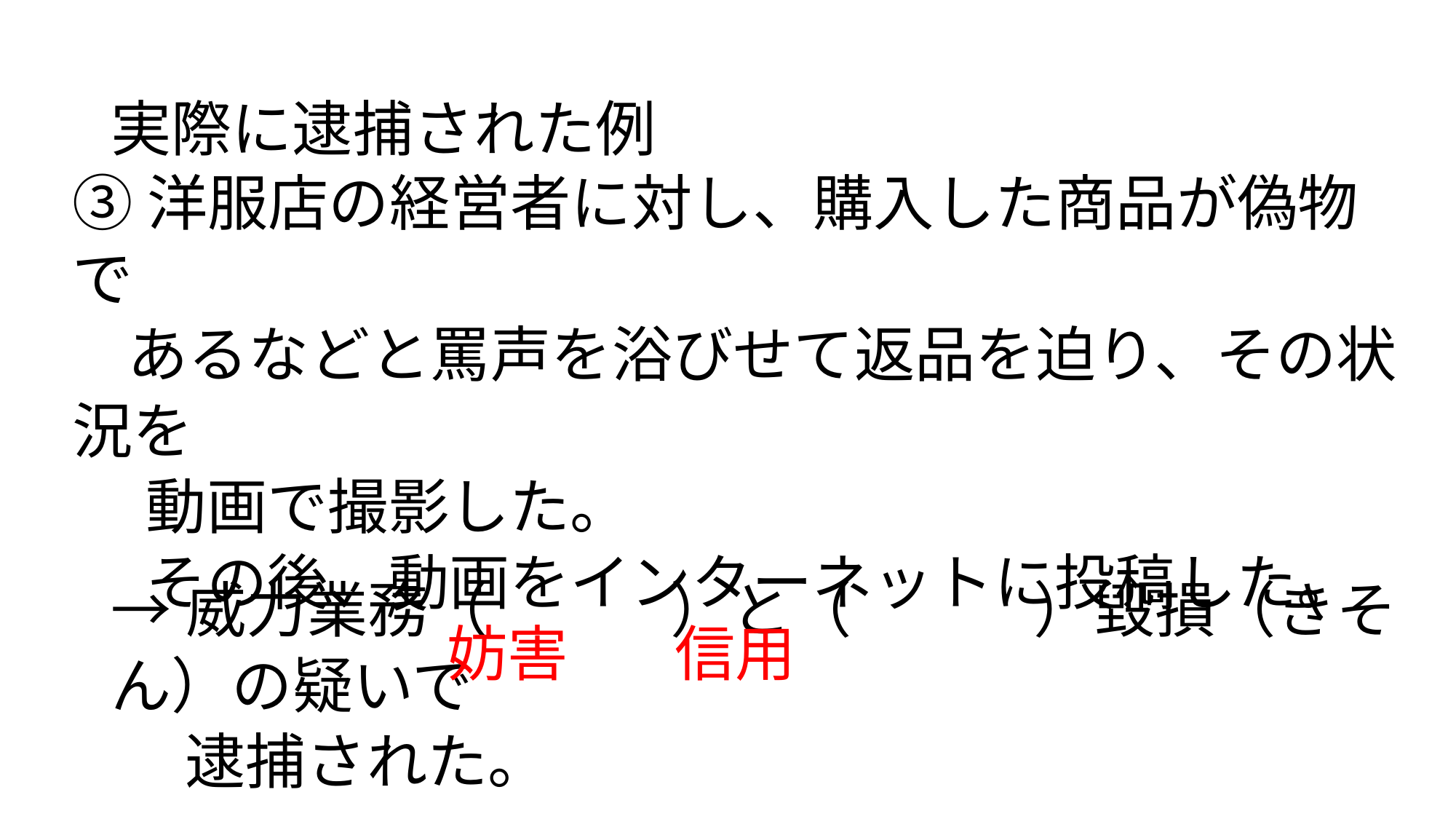

実際に逮捕された例
③洋服店の経営者に対し、購入した商品が偽物で
   あるなどと罵声を浴びせて返品を迫り、その状況を
　 動画で撮影した。
　 その後、動画をインターネットに投稿した。
妨害
信用
→威力業務（　　　）と（　　　）毀損（きそん）の疑いで
　 逮捕された。